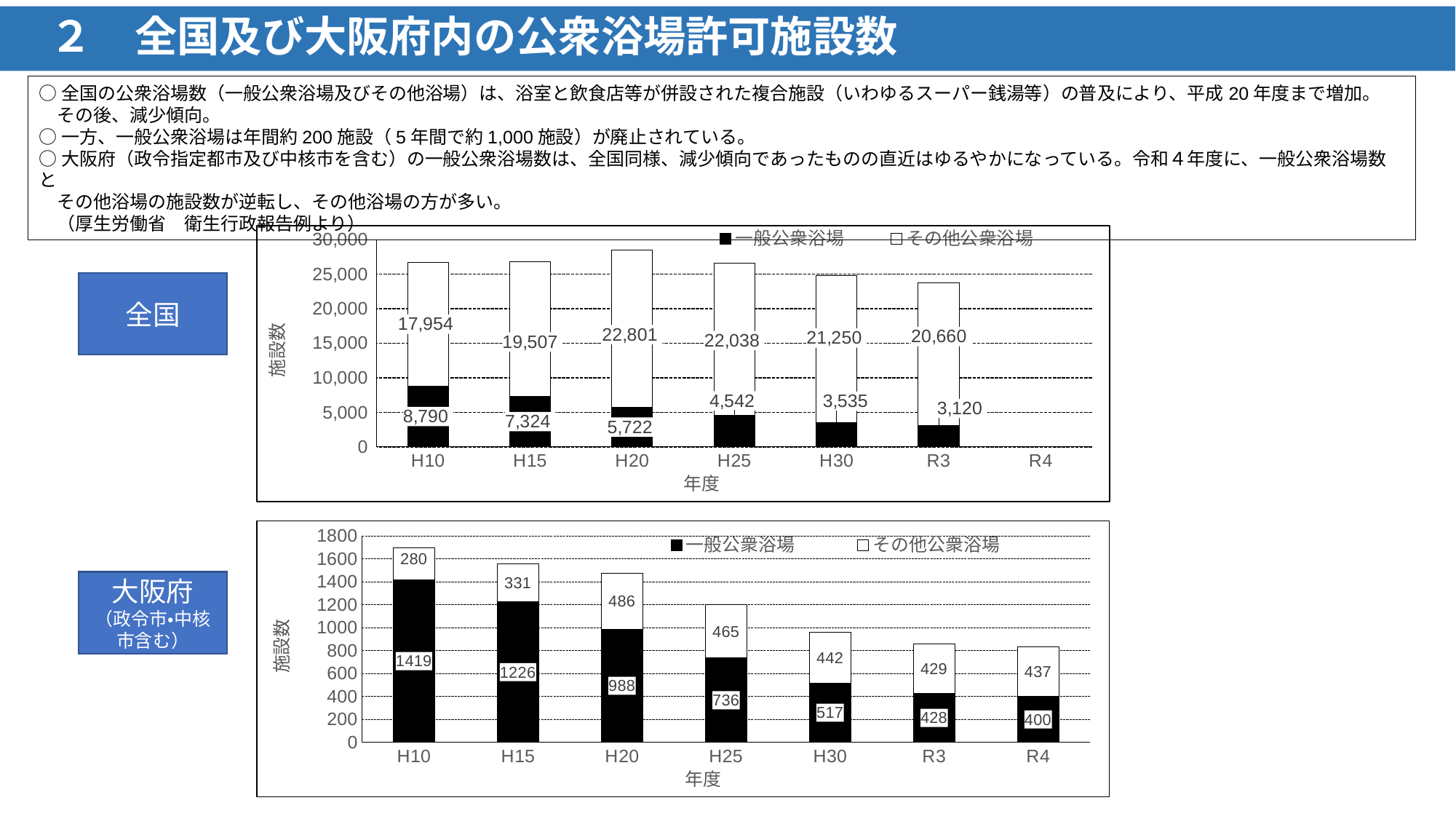

# ２　全国及び大阪府内の公衆浴場許可施設数
○全国の公衆浴場数（一般公衆浴場及びその他浴場）は、浴室と飲食店等が併設された複合施設（いわゆるスーパー銭湯等）の普及により、平成20年度まで増加。
　その後、減少傾向。
○一方、一般公衆浴場は年間約200施設（5年間で約1,000施設）が廃止されている。
○大阪府（政令指定都市及び中核市を含む）の一般公衆浴場数は、全国同様、減少傾向であったものの直近はゆるやかになっている。令和４年度に、一般公衆浴場数と
　その他浴場の施設数が逆転し、その他浴場の方が多い。
　（厚生労働省　衛生行政報告例より）

### Chart

| Category |  |  |
|---|---|---|
| H10 | 8790.0 | 17954.0 |
| H15 | 7324.0 | 19507.0 |
| H20 | 5722.0 | 22801.0 |
| H25 | 4542.0 | 22038.0 |
| H30 | 3535.0 | 21250.0 |
| R3 | 3120.0 | 20660.0 |
| R4 | None | None |
全国

### Chart

| Category |  |  |
|---|---|---|
| H10 | 1419.0 | 280.0 |
| H15 | 1226.0 | 331.0 |
| H20 | 988.0 | 486.0 |
| H25 | 736.0 | 465.0 |
| H30 | 517.0 | 442.0 |
| R3 | 428.0 | 429.0 |
| R4 | 400.0 | 437.0 |
大阪府
（政令市・中核市含む）